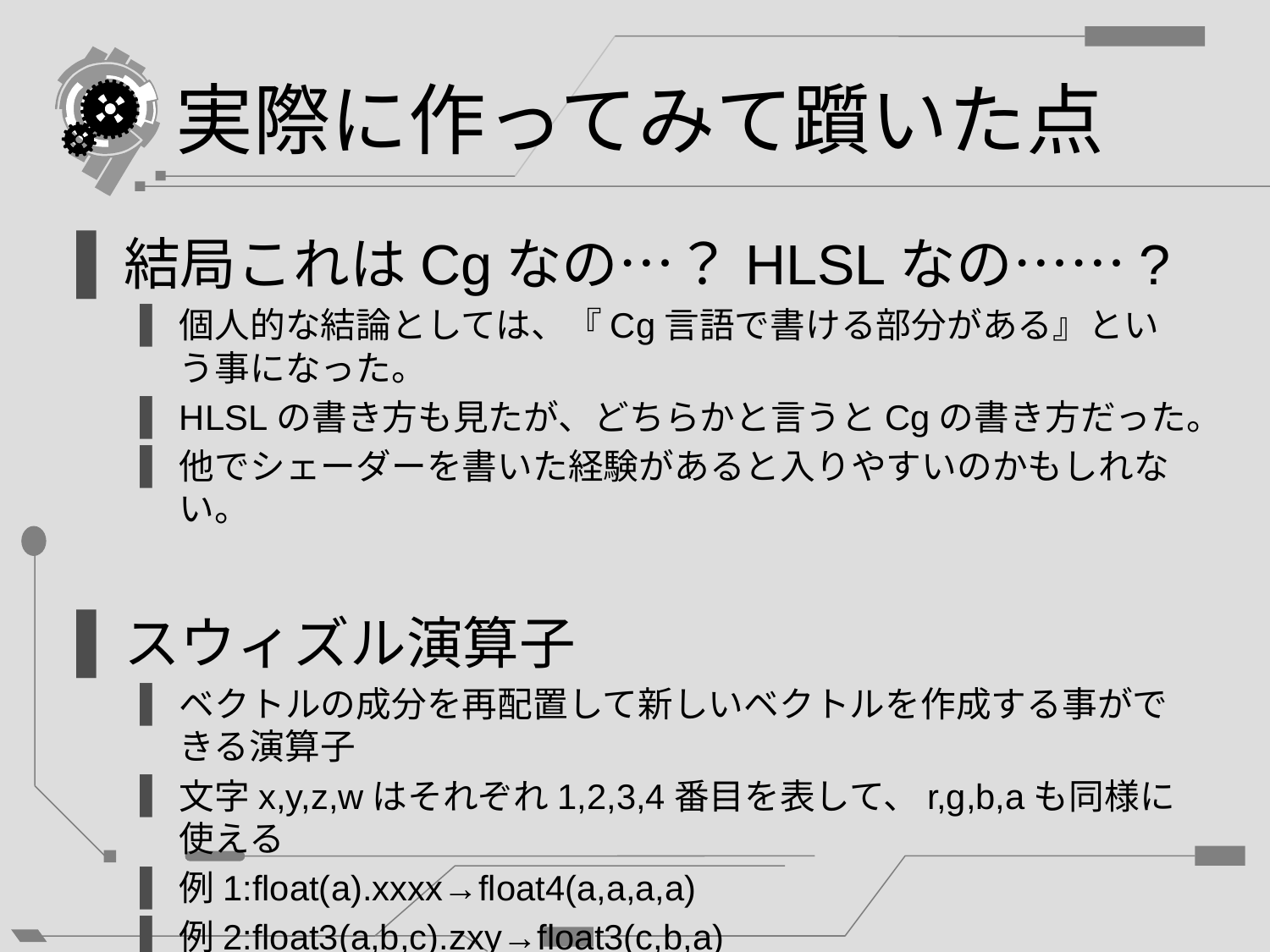

# 実際に作ってみて躓いた点

結局これはCgなの…？HLSLなの……?
個人的な結論としては、『Cg言語で書ける部分がある』という事になった。
HLSLの書き方も見たが、どちらかと言うとCgの書き方だった。
他でシェーダーを書いた経験があると入りやすいのかもしれない。

スウィズル演算子
ベクトルの成分を再配置して新しいベクトルを作成する事ができる演算子
文字x,y,z,wはそれぞれ1,2,3,4番目を表して、r,g,b,aも同様に使える
例1:float(a).xxxx→float4(a,a,a,a)
例2:float3(a,b,c).zxy→float3(c,b,a)